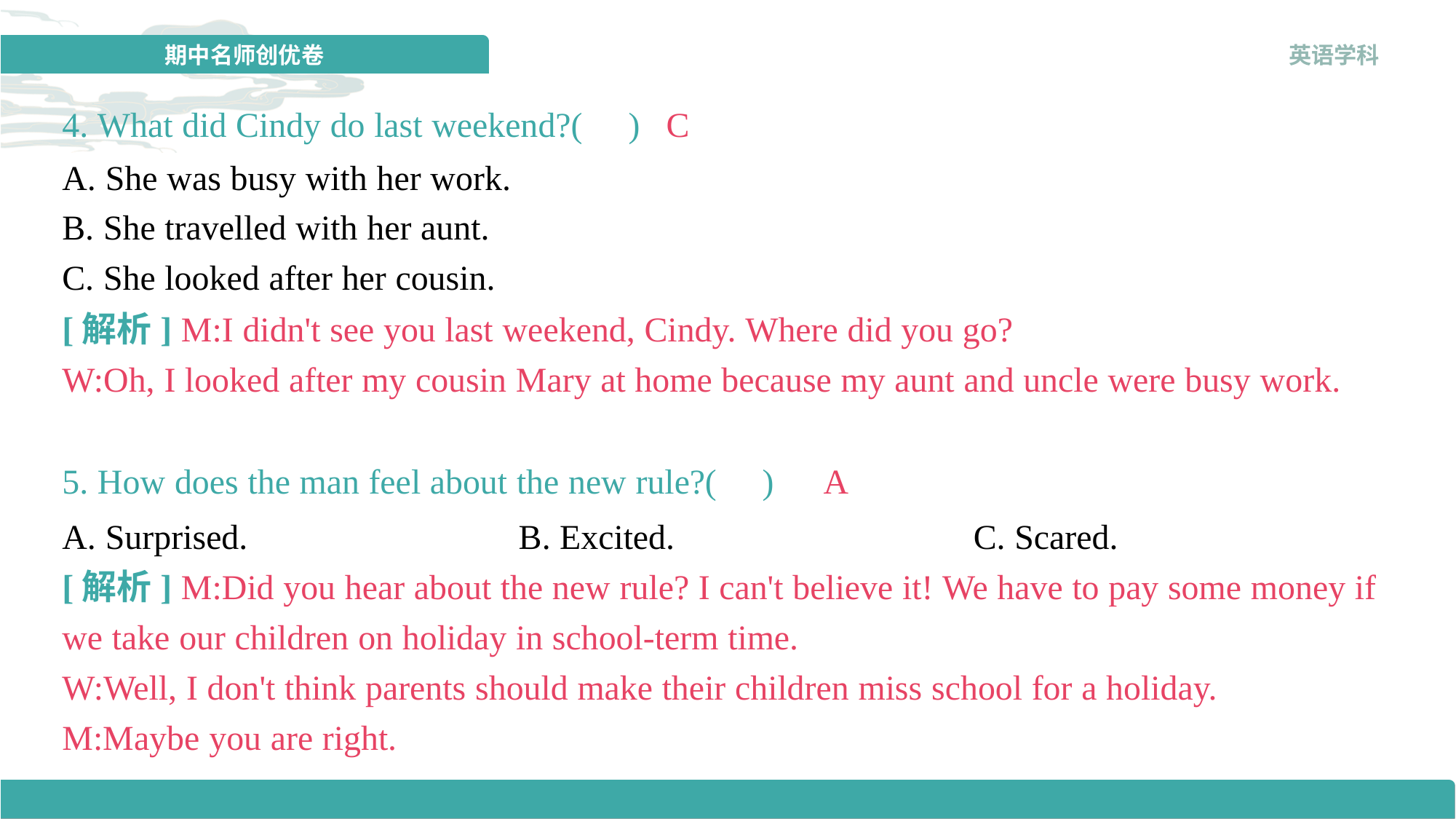

4. What did Cindy do last weekend?(     )
C
A. She was busy with her work.
B. She travelled with her aunt.
C. She looked after her cousin.
[解析] M:I didn't see you last weekend, Cindy. Where did you go?
W:Oh, I looked after my cousin Mary at home because my aunt and uncle were busy work.
5. How does the man feel about the new rule?(     )
A
A. Surprised.	B. Excited.	C. Scared.
[解析] M:Did you hear about the new rule? I can't believe it! We have to pay some money if we take our children on holiday in school-term time.
W:Well, I don't think parents should make their children miss school for a holiday.
M:Maybe you are right.